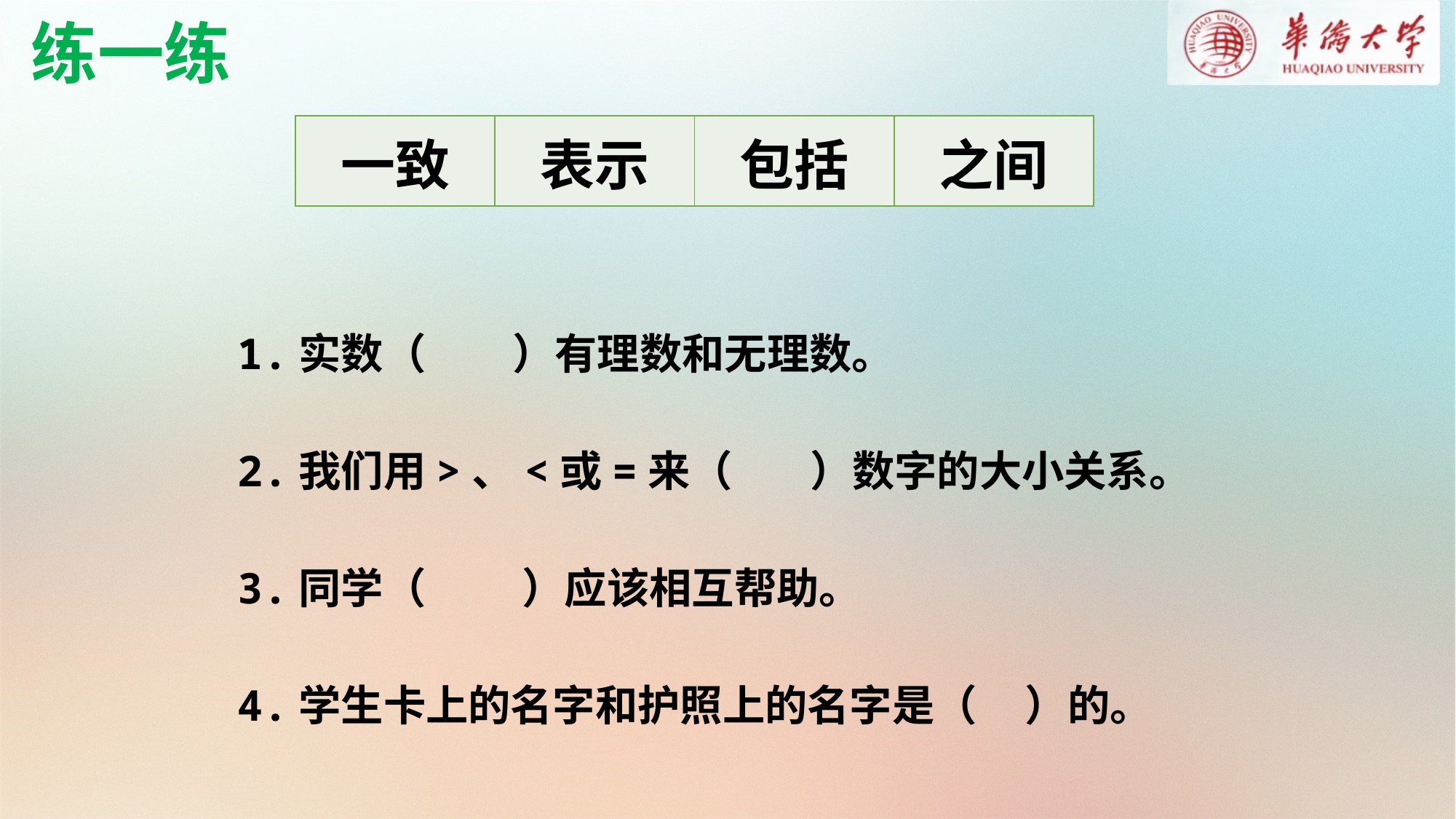

练一练
| 一致 | 表示 | 包括 | 之间 |
| --- | --- | --- | --- |
1.实数（         ）有理数和无理数。
2.我们用>、<或=来（        ）数字的大小关系。
3.同学（          ）应该相互帮助。
4.学生卡上的名字和护照上的名字是（     ）的。